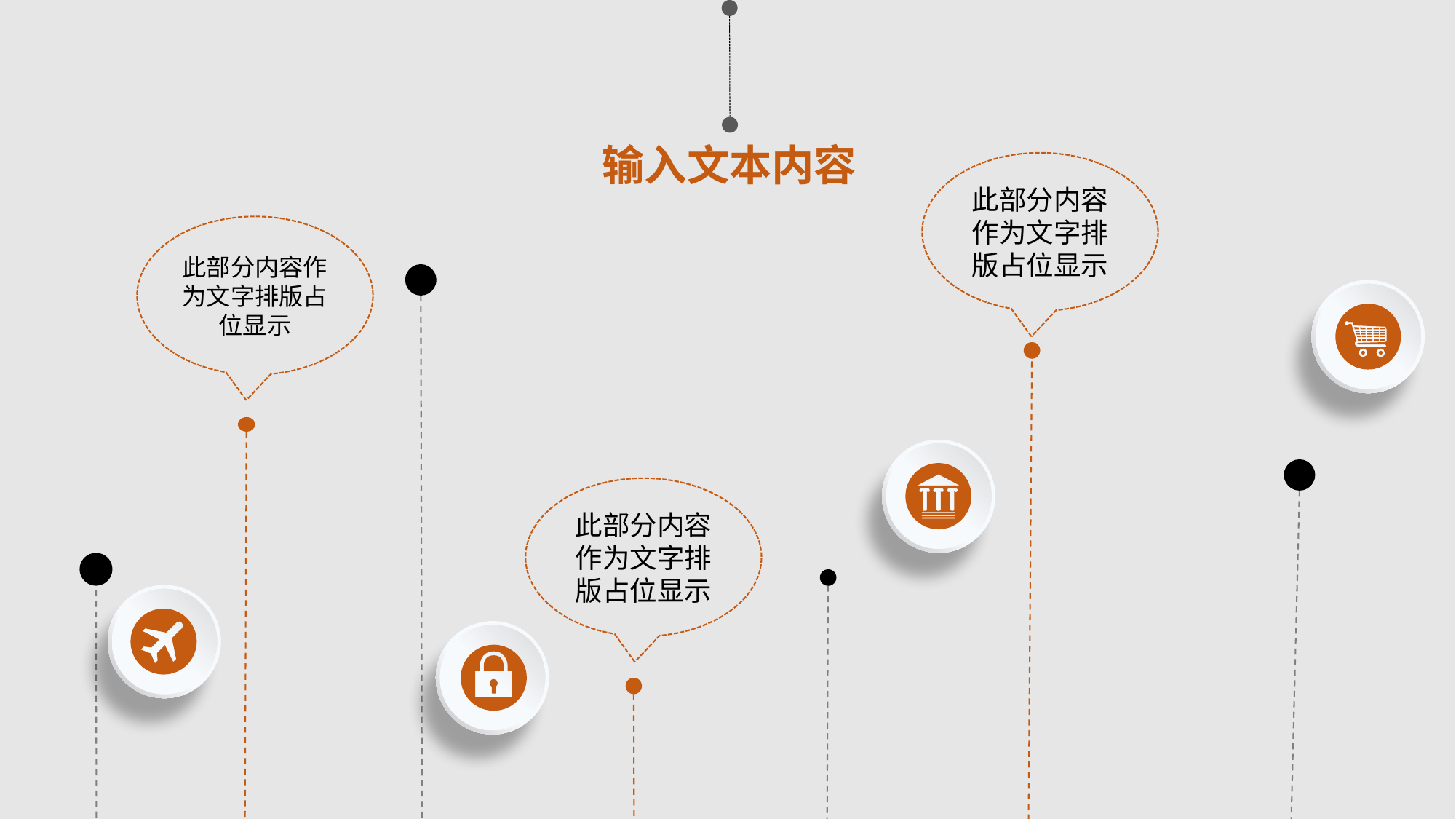

输入文本内容
此部分内容作为文字排版占位显示
此部分内容作为文字排版占位显示

此部分内容作为文字排版占位显示